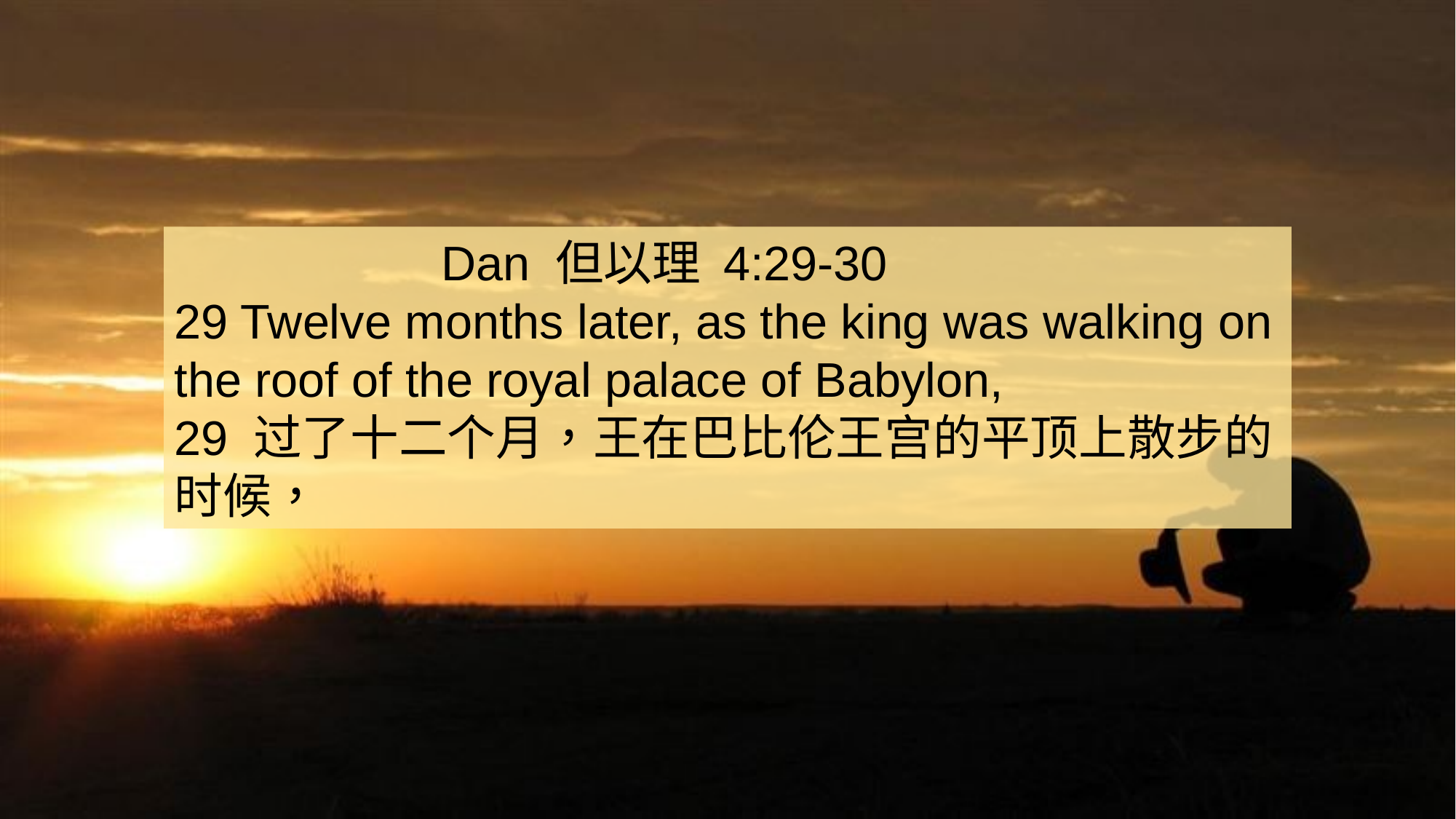

Dan 但以理 4:29-30
29 Twelve months later, as the king was walking on the roof of the royal palace of Babylon,
29 过了十二个月，王在巴比伦王宫的平顶上散步的时候，